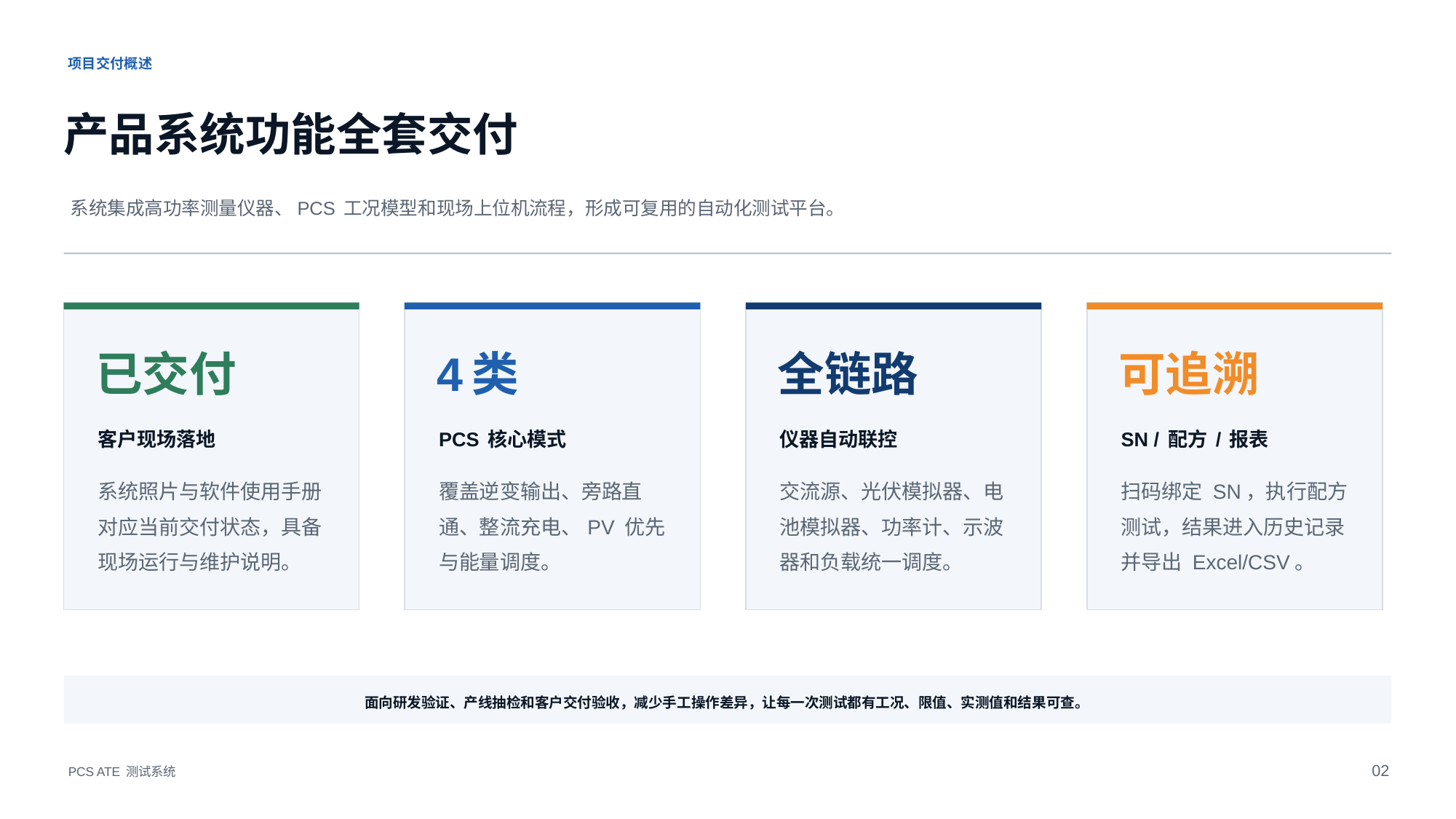

项目交付概述
产品系统功能全套交付
系统集成高功率测量仪器、PCS 工况模型和现场上位机流程，形成可复用的自动化测试平台。

已交付
4类
全链路
可追溯
客户现场落地
PCS 核心模式
仪器自动联控
SN / 配方 / 报表
系统照片与软件使用手册对应当前交付状态，具备现场运行与维护说明。
覆盖逆变输出、旁路直通、整流充电、PV 优先与能量调度。
交流源、光伏模拟器、电池模拟器、功率计、示波器和负载统一调度。
扫码绑定 SN，执行配方测试，结果进入历史记录并导出 Excel/CSV。

面向研发验证、产线抽检和客户交付验收，减少手工操作差异，让每一次测试都有工况、限值、实测值和结果可查。
PCS ATE 测试系统
02